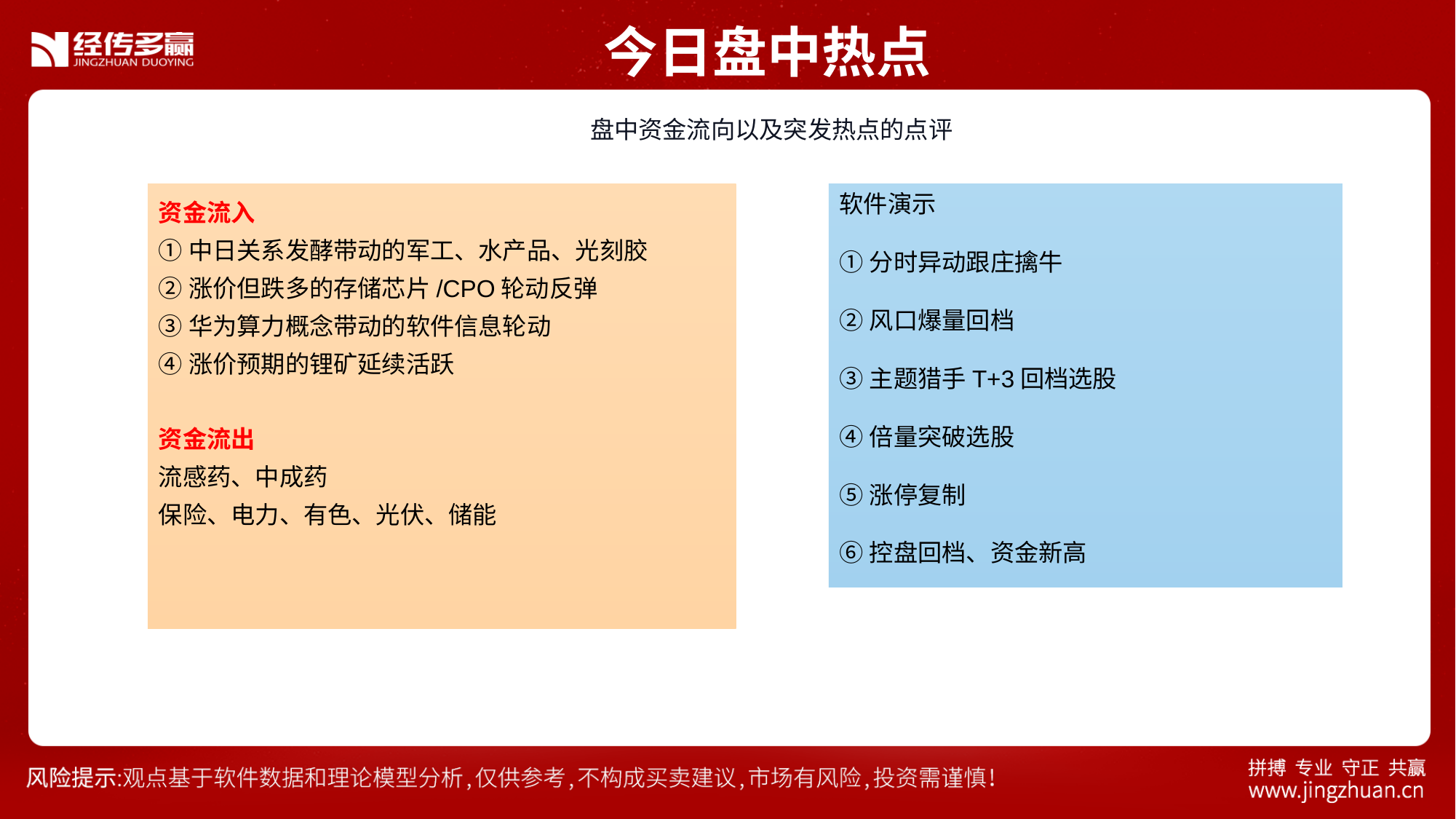

今日盘中热点
          盘中资金流向以及突发热点的点评

资金流入
①中日关系发酵带动的军工、水产品、光刻胶
②涨价但跌多的存储芯片/CPO轮动反弹
③华为算力概念带动的软件信息轮动
④涨价预期的锂矿延续活跃

资金流出
流感药、中成药
保险、电力、有色、光伏、储能
软件演示

①分时异动跟庄擒牛

②风口爆量回档

③主题猎手T+3回档选股

④倍量突破选股

⑤涨停复制

⑥控盘回档、资金新高